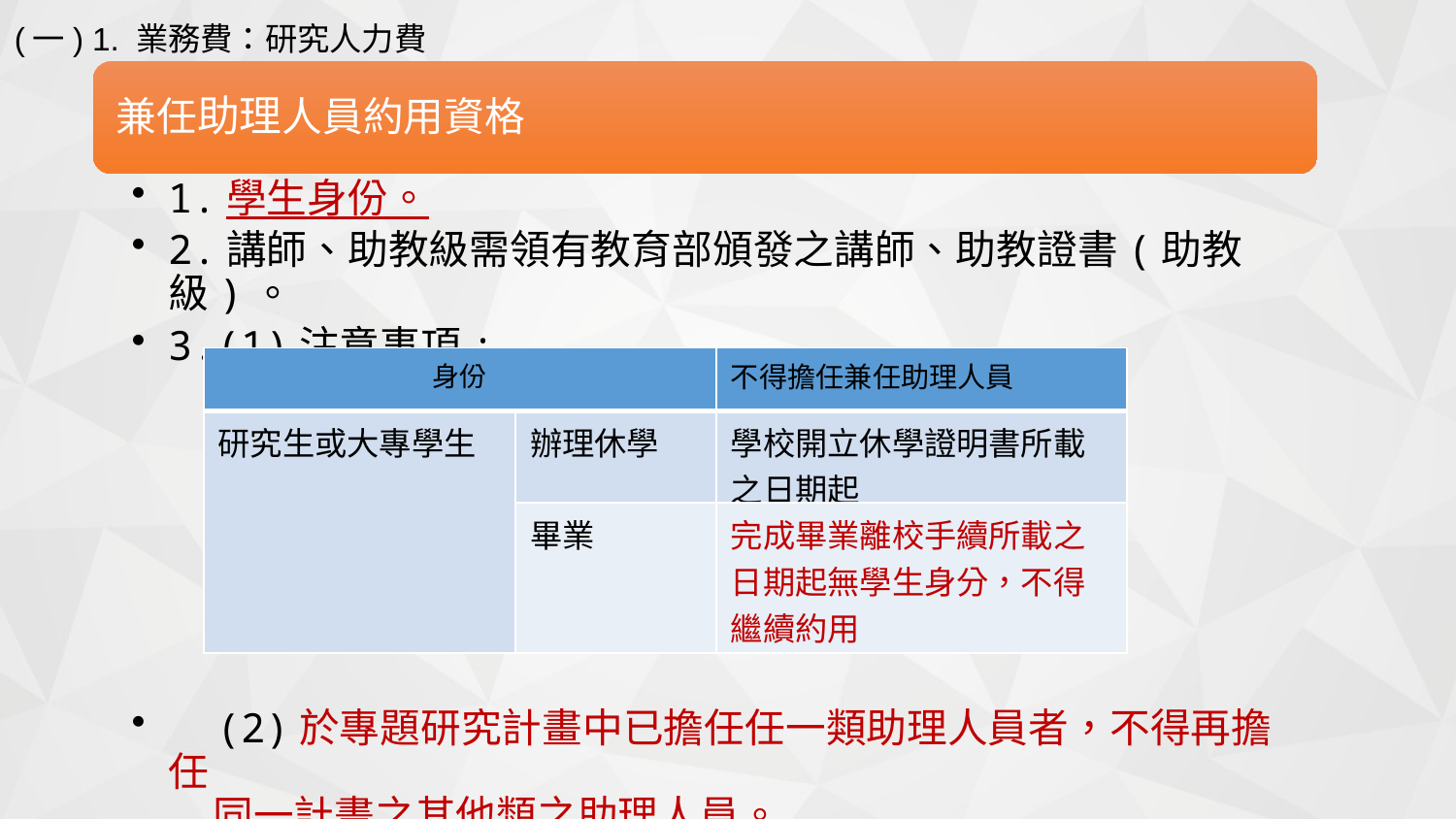

(一) 1. 業務費：研究人力費

兼任助理人員約用資格
1.學生身份。
2.講師、助教級需領有教育部頒發之講師、助教證書(助教級)。
3.(1)注意事項:

  (2)於專題研究計畫中已擔任任一類助理人員者，不得再擔任
     同一計畫之其他類之助理人員。

| 身份 |  | 不得擔任兼任助理人員 |
| --- | --- | --- |
| 研究生或大專學生 | 辦理休學 | 學校開立休學證明書所載之日期起 |
|  | 畢業 | 完成畢業離校手續所載之日期起無學生身分，不得繼續約用 |